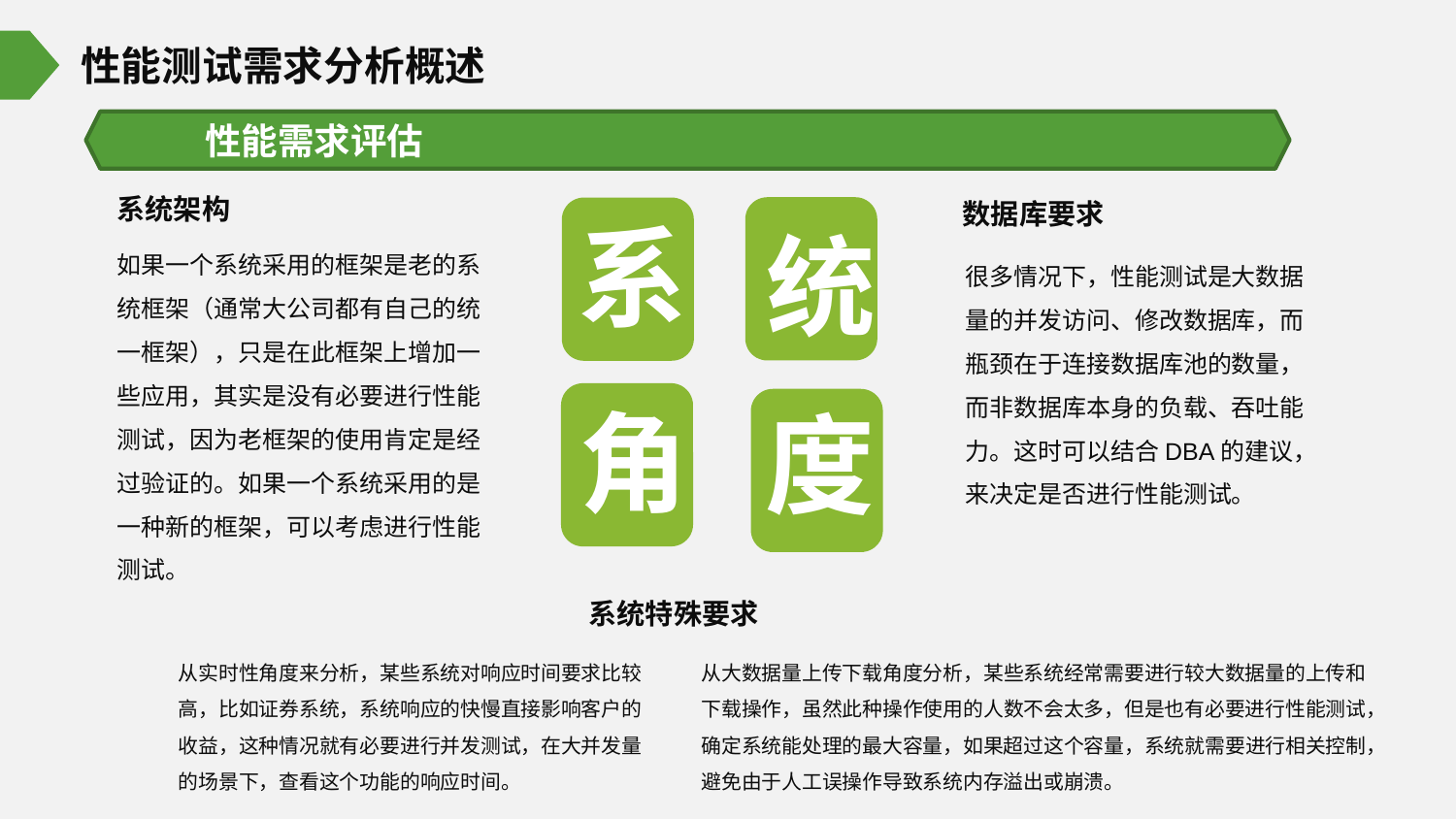

性能测试需求分析概述
性能需求评估
系统架构
数据库要求

系
统
如果一个系统采用的框架是老的系统框架（通常大公司都有自己的统一框架），只是在此框架上增加一些应用，其实是没有必要进行性能测试，因为老框架的使用肯定是经过验证的。如果一个系统采用的是一种新的框架，可以考虑进行性能测试。
很多情况下，性能测试是大数据量的并发访问、修改数据库，而瓶颈在于连接数据库池的数量，而非数据库本身的负载、吞吐能力。这时可以结合DBA的建议，来决定是否进行性能测试。

角

度
 系统特殊要求
从实时性角度来分析，某些系统对响应时间要求比较高，比如证券系统，系统响应的快慢直接影响客户的收益，这种情况就有必要进行并发测试，在大并发量的场景下，查看这个功能的响应时间。
从大数据量上传下载角度分析，某些系统经常需要进行较大数据量的上传和下载操作，虽然此种操作使用的人数不会太多，但是也有必要进行性能测试，确定系统能处理的最大容量，如果超过这个容量，系统就需要进行相关控制，避免由于人工误操作导致系统内存溢出或崩溃。